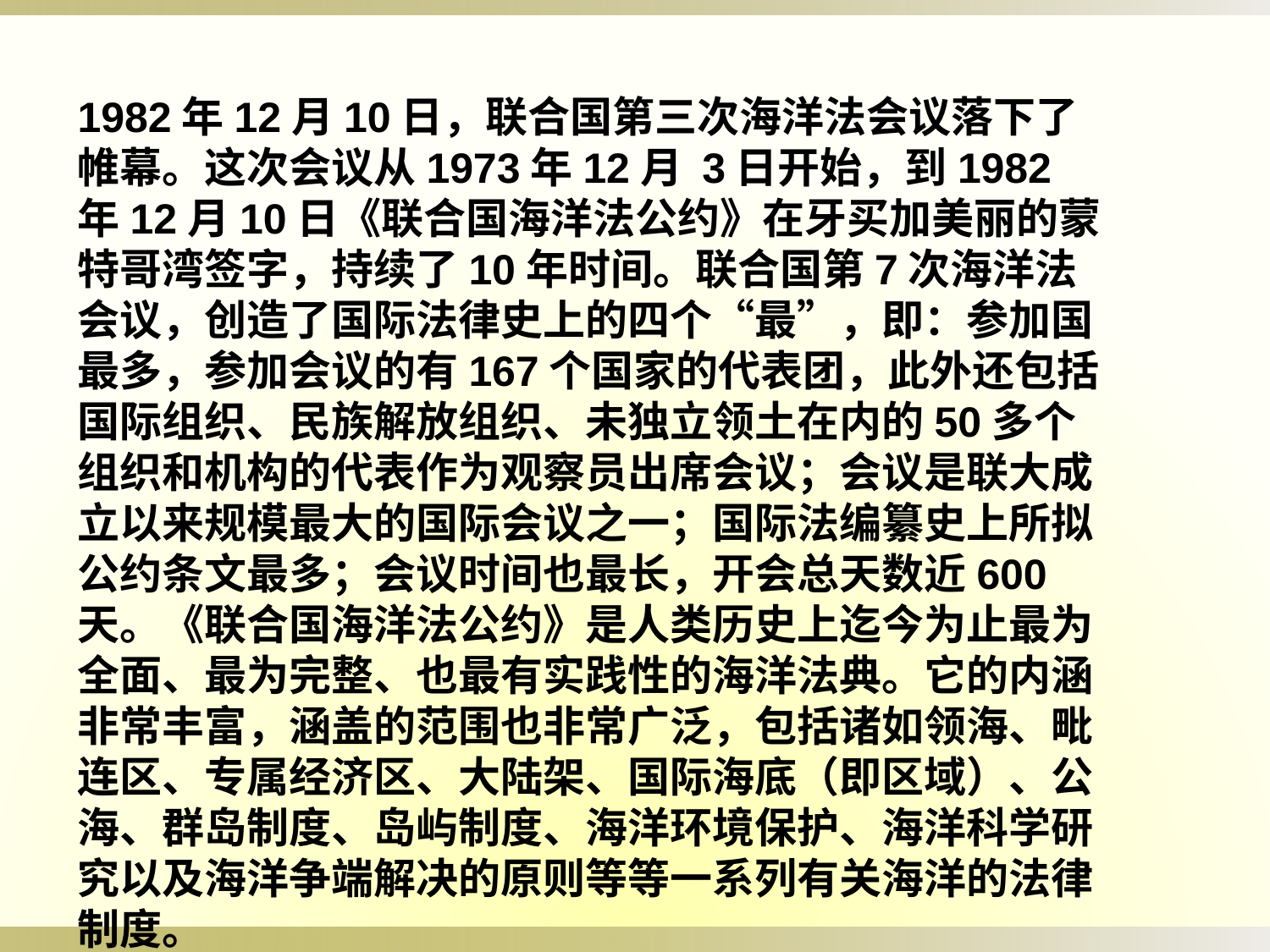

1982年12月10日，联合国第三次海洋法会议落下了帷幕。这次会议从1973年12月 3日开始，到1982年12月10日《联合国海洋法公约》在牙买加美丽的蒙特哥湾签字，持续了10年时间。联合国第7次海洋法会议，创造了国际法律史上的四个“最”，即：参加国最多，参加会议的有167个国家的代表团，此外还包括国际组织、民族解放组织、未独立领土在内的50多个组织和机构的代表作为观察员出席会议；会议是联大成立以来规模最大的国际会议之一；国际法编纂史上所拟公约条文最多；会议时间也最长，开会总天数近600天。《联合国海洋法公约》是人类历史上迄今为止最为全面、最为完整、也最有实践性的海洋法典。它的内涵非常丰富，涵盖的范围也非常广泛，包括诸如领海、毗连区、专属经济区、大陆架、国际海底（即区域）、公海、群岛制度、岛屿制度、海洋环境保护、海洋科学研究以及海洋争端解决的原则等等一系列有关海洋的法律制度。